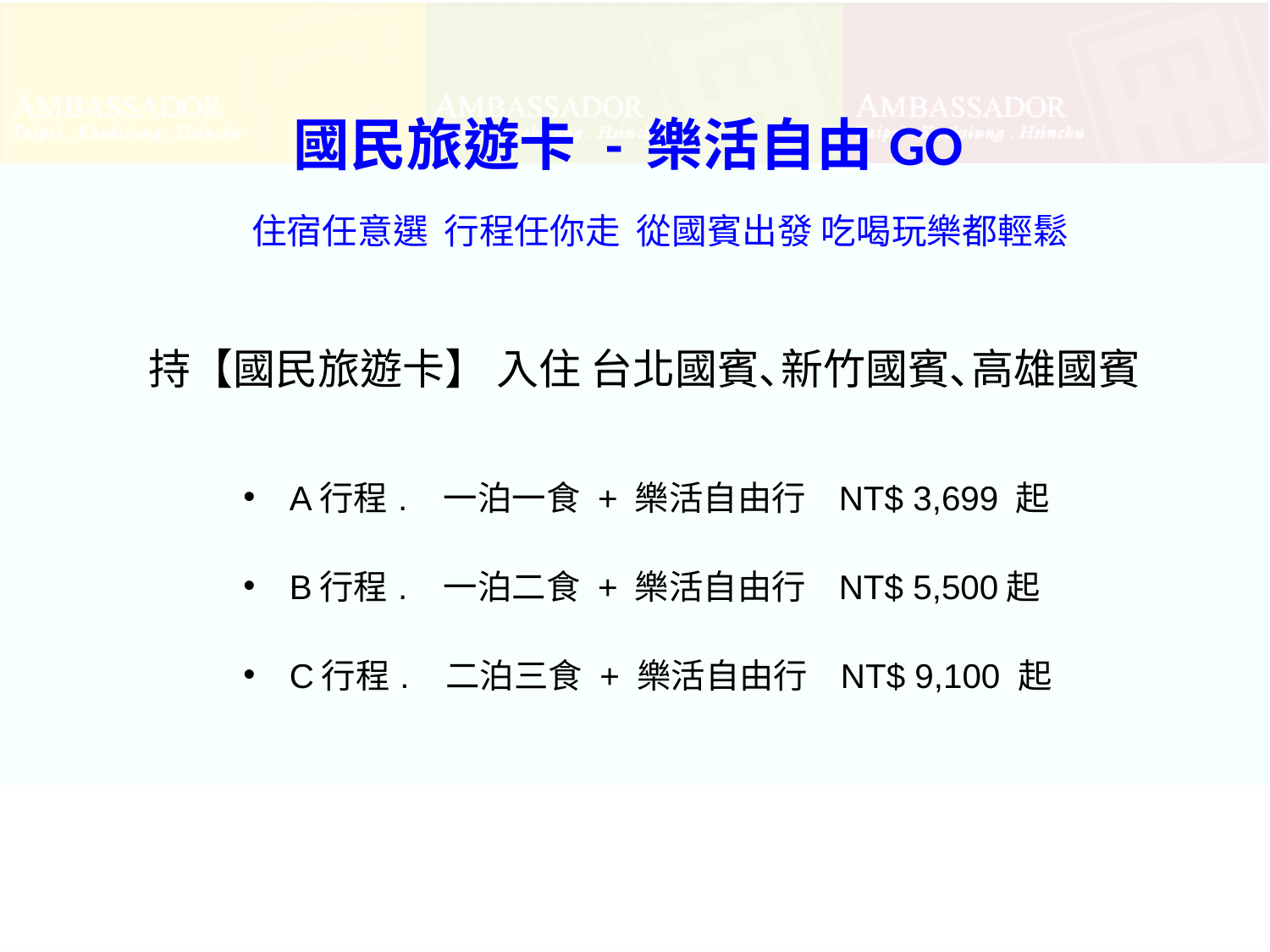

# 國民旅遊卡 - 樂活自由GO
住宿任意選  行程任你走  從國賓出發 吃喝玩樂都輕鬆
持【國民旅遊卡】 入住 台北國賓､新竹國賓､高雄國賓
A行程.   一泊一食 + 樂活自由行   NT$ 3,699 起
B行程.   一泊二食 + 樂活自由行   NT$ 5,500起
C行程.   二泊三食 + 樂活自由行   NT$ 9,100 起